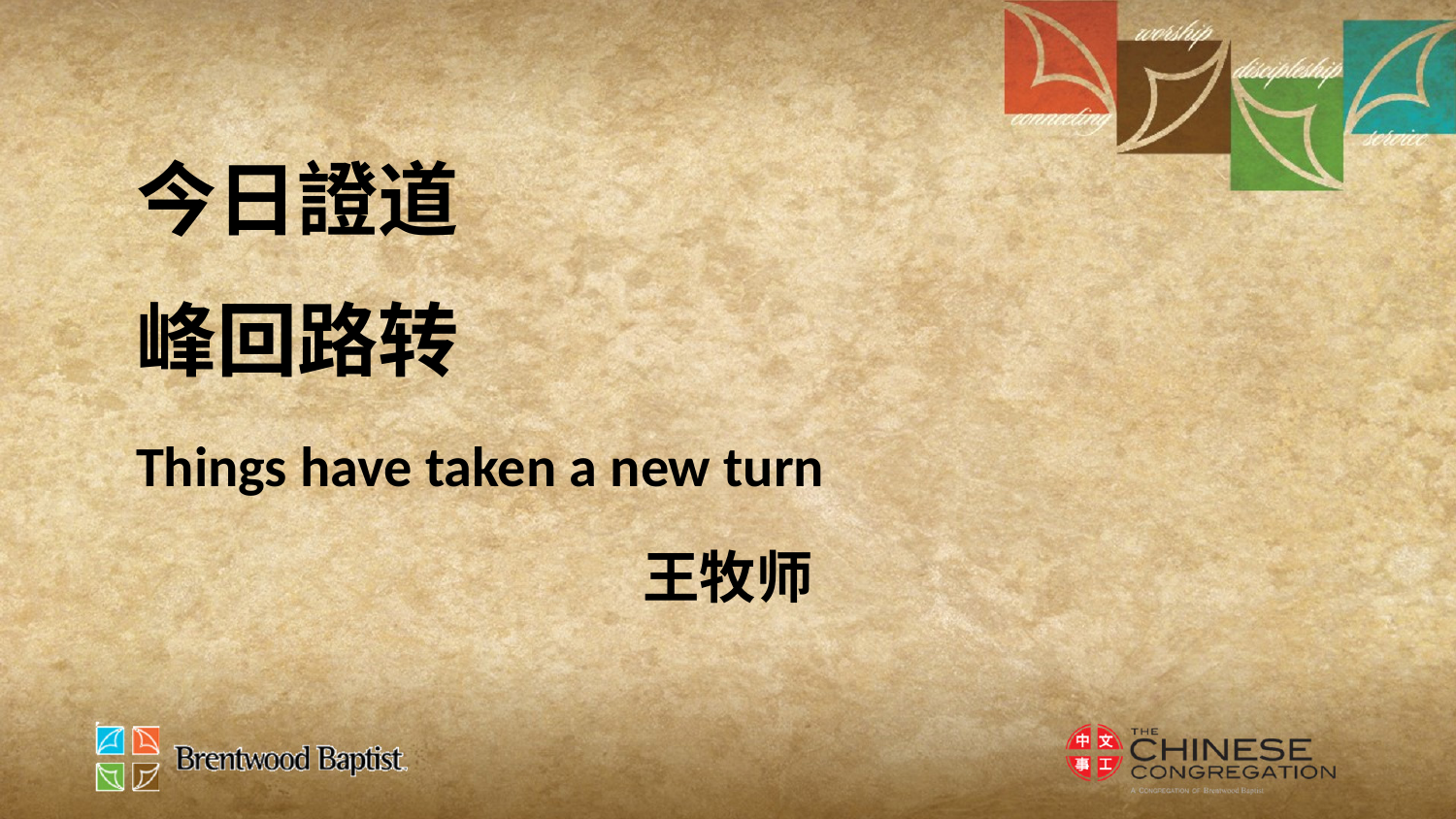

今日證道

峰回路转

Things have taken a new turn

王牧师